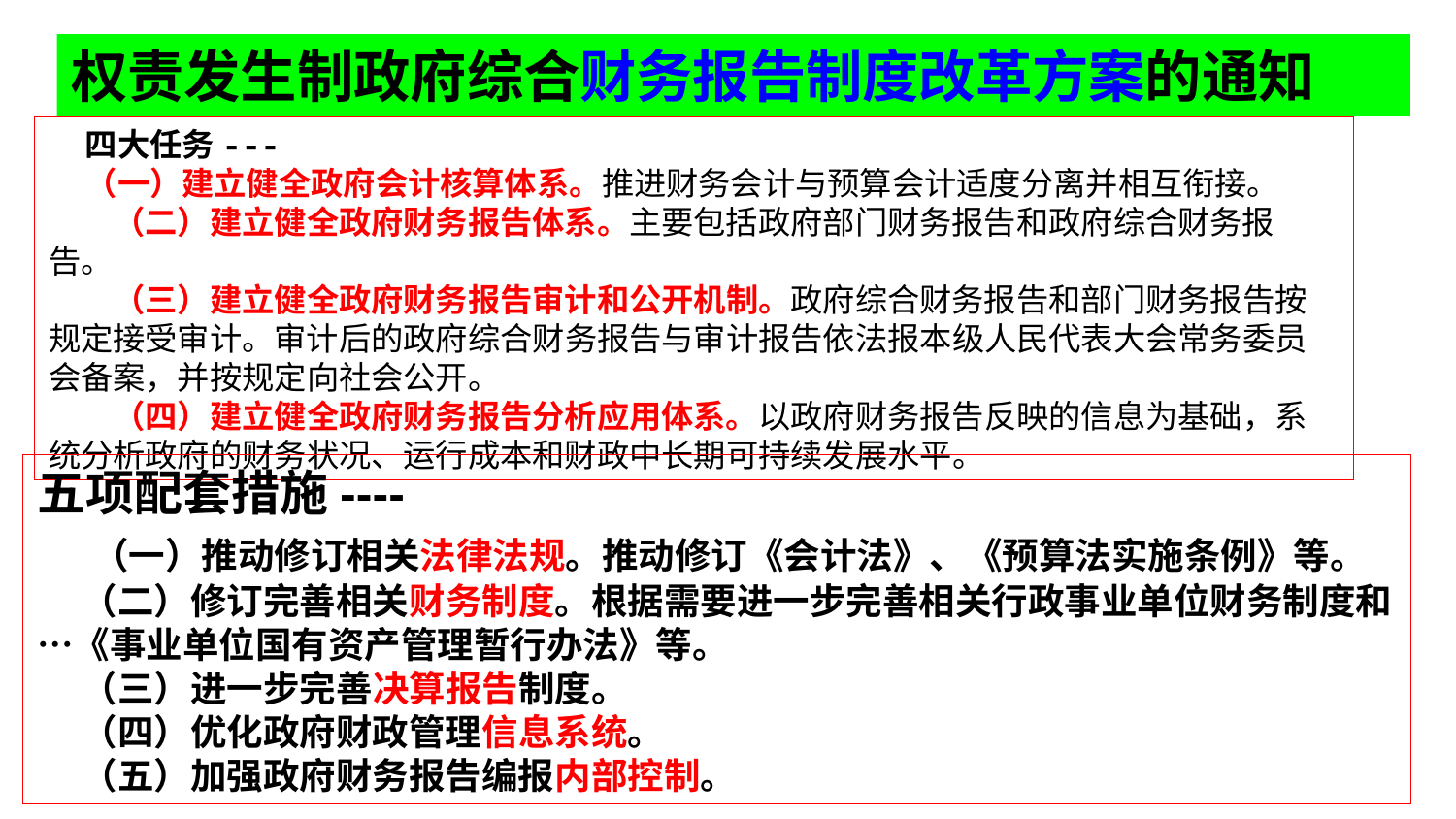

权责发生制政府综合财务报告制度改革方案的通知
    四大任务---
    （一）建立健全政府会计核算体系。推进财务会计与预算会计适度分离并相互衔接。
　　（二）建立健全政府财务报告体系。主要包括政府部门财务报告和政府综合财务报告。
　　（三）建立健全政府财务报告审计和公开机制。政府综合财务报告和部门财务报告按规定接受审计。审计后的政府综合财务报告与审计报告依法报本级人民代表大会常务委员会备案，并按规定向社会公开。
　　（四）建立健全政府财务报告分析应用体系。以政府财务报告反映的信息为基础，系统分析政府的财务状况、运行成本和财政中长期可持续发展水平。
五项配套措施----
    （一）推动修订相关法律法规。推动修订《会计法》、《预算法实施条例》等。
　 （二）修订完善相关财务制度。根据需要进一步完善相关行政事业单位财务制度和…《事业单位国有资产管理暂行办法》等。
　 （三）进一步完善决算报告制度。
　 （四）优化政府财政管理信息系统。
　 （五）加强政府财务报告编报内部控制。